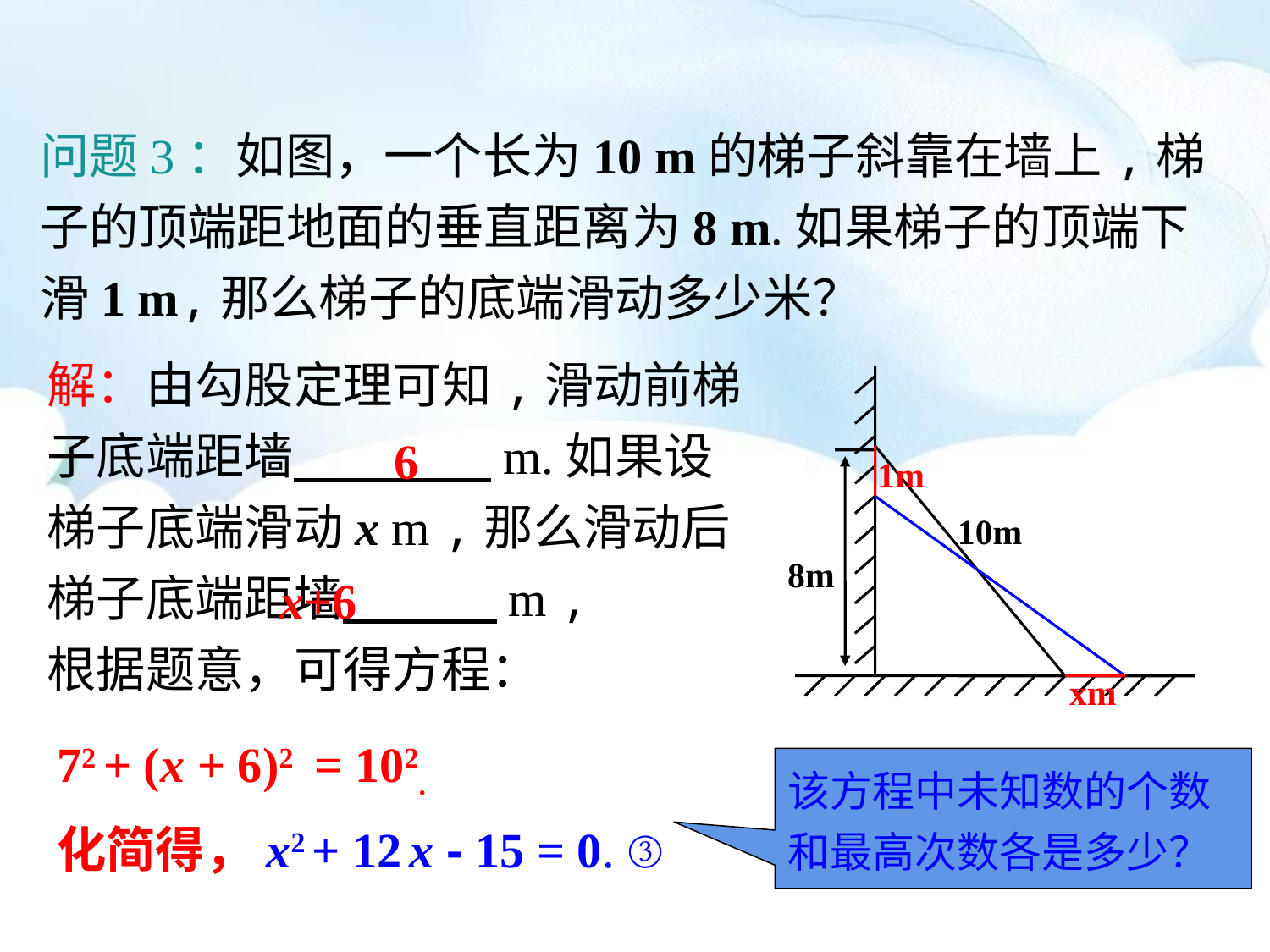

问题3：如图，一个长为10 m的梯子斜靠在墙上,梯子的顶端距地面的垂直距离为8 m.如果梯子的顶端下滑1 m,那么梯子的底端滑动多少米？
解：由勾股定理可知,滑动前梯子底端距墙　　　　m.如果设梯子底端滑动x m ,那么滑动后梯子底端距墙　　     m ,
根据题意，可得方程：

6
1m

10m
x+6
8m
xm

72 + (x + 6)2  = 102.
化简得，x2 + 12 x - 15 = 0. ③
该方程中未知数的个数和最高次数各是多少？